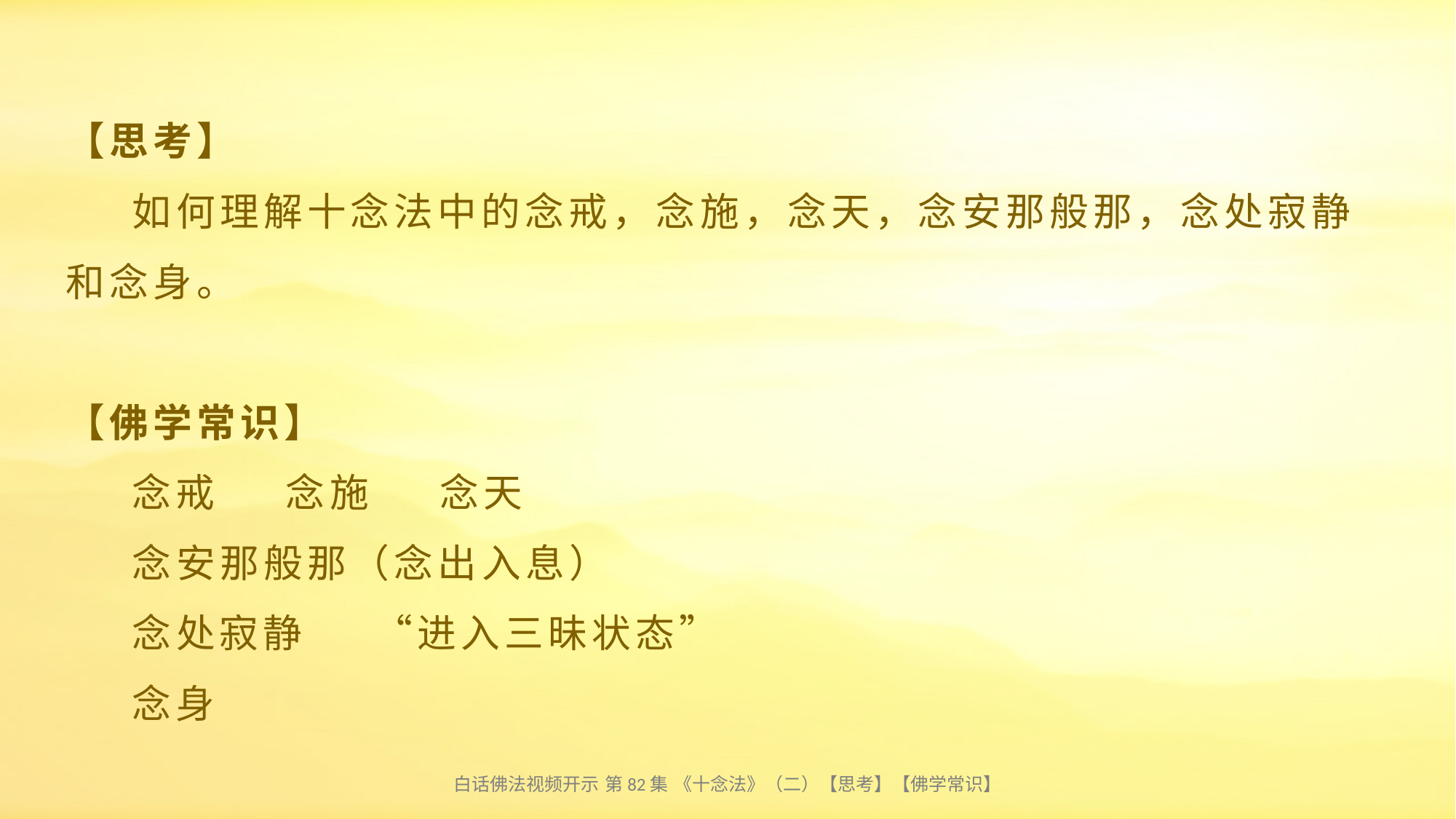

# 【思考】 如何理解十念法中的念戒，念施，念天，念安那般那，念处寂静和念身。 【佛学常识】 念戒     念施     念天 念安那般那（念出入息） 念处寂静     “进入三昧状态” 念身
白话佛法视频开示 第82集 《十念法》（二）【思考】【佛学常识】